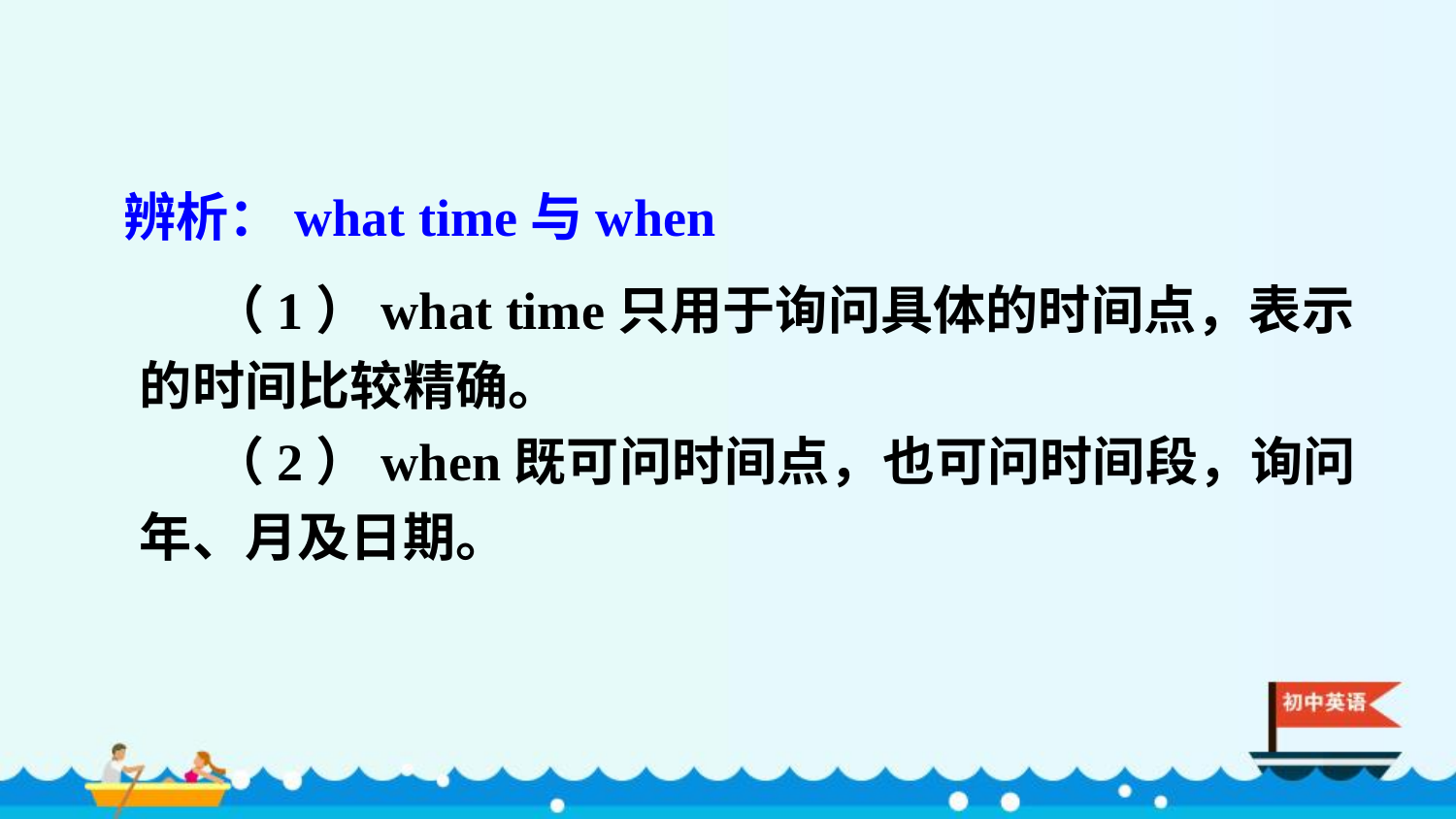

辨析：what time与when
     （1）what time只用于询问具体的时间点，表示的时间比较精确。
     （2）when既可问时间点，也可问时间段，询问年、月及日期。